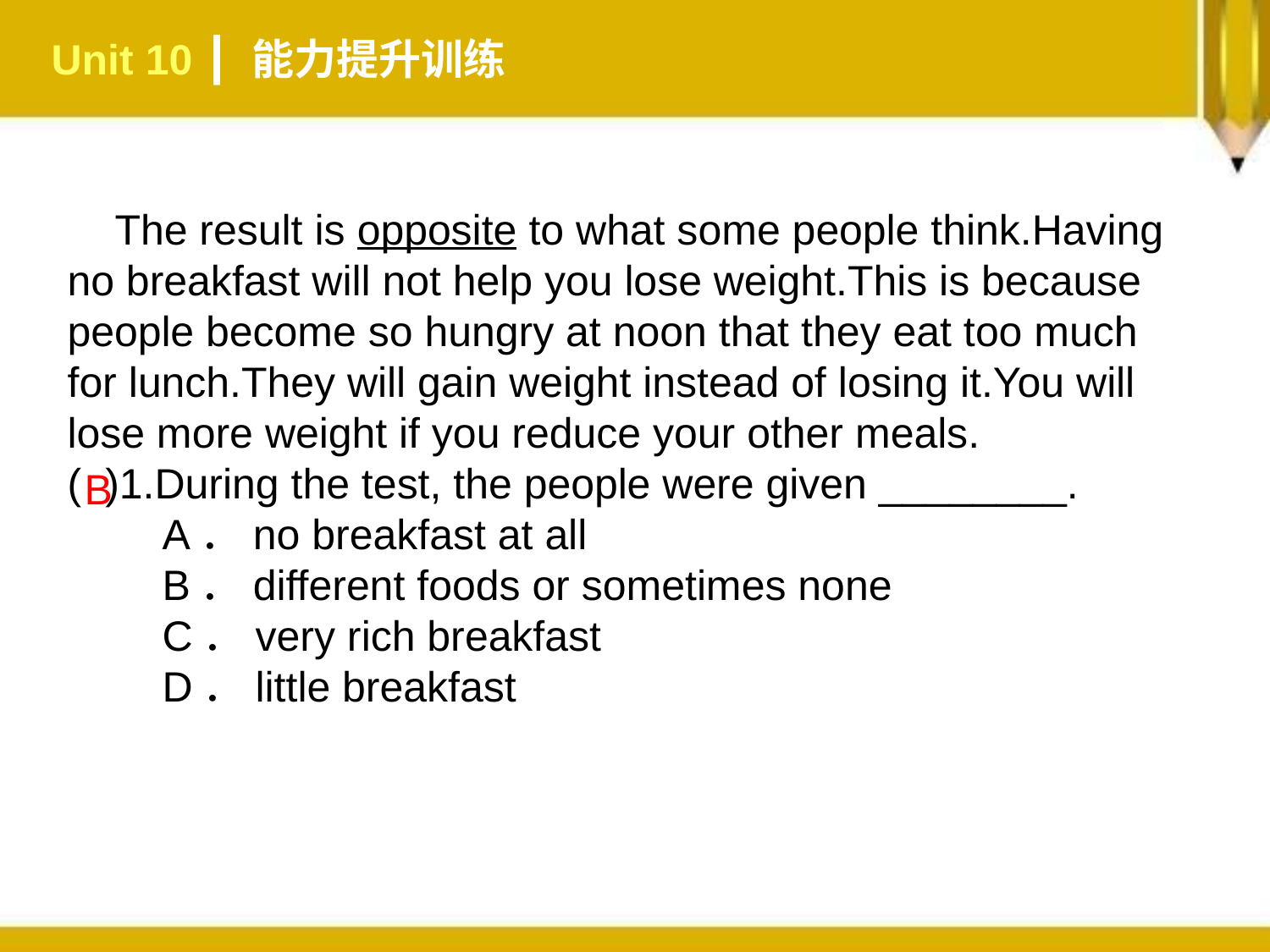

Unit 10 ┃ 能力提升训练
    The result is opposite to what some people think.Having no breakfast will not help you lose weight.This is because people become so hungry at noon that they eat too much for lunch.They will gain weight instead of losing it.You will lose more weight if you reduce your other meals.
(  )1.During the test, the people were given ________.
        A．no breakfast at all
        B．different foods or sometimes none
        C．very rich breakfast
        D．little breakfast

B